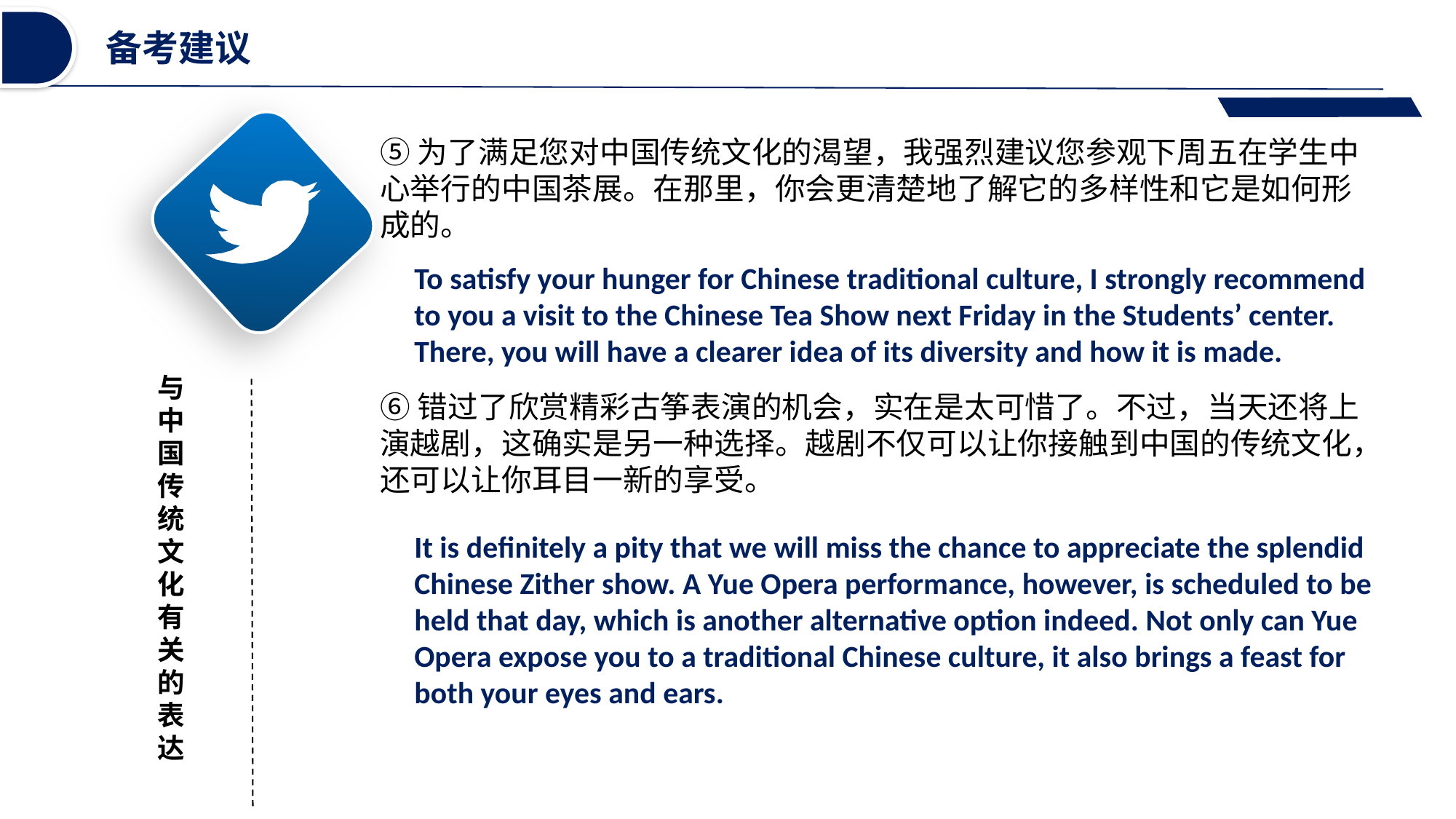

备考建议

⑤为了满足您对中国传统文化的渴望，我强烈建议您参观下周五在学生中心举行的中国茶展。在那里，你会更清楚地了解它的多样性和它是如何形成的。

⑥错过了欣赏精彩古筝表演的机会，实在是太可惜了。不过，当天还将上演越剧，这确实是另一种选择。越剧不仅可以让你接触到中国的传统文化，还可以让你耳目一新的享受。

To satisfy your hunger for Chinese traditional culture, I strongly recommend to you a visit to the Chinese Tea Show next Friday in the Students’ center. There, you will have a clearer idea of its diversity and how it is made.
与中国传统文化有关的表达

It is definitely a pity that we will miss the chance to appreciate the splendid Chinese Zither show. A Yue Opera performance, however, is scheduled to be held that day, which is another alternative option indeed. Not only can Yue Opera expose you to a traditional Chinese culture, it also brings a feast for both your eyes and ears.